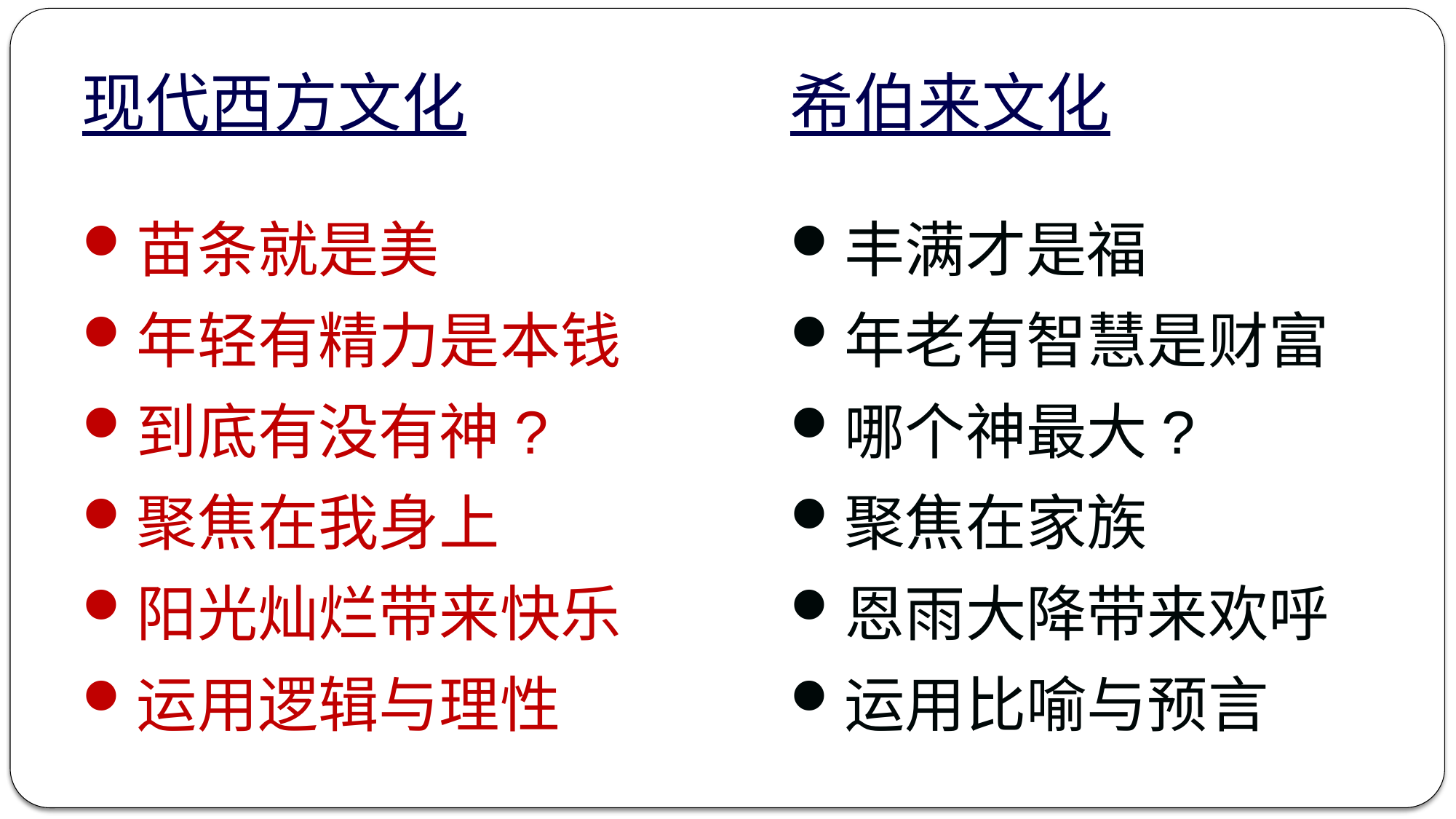

现代西方文化
希伯来文化
苗条就是美
年轻有精力是本钱
到底有没有神?
聚焦在我身上
阳光灿烂带来快乐
运用逻辑与理性
丰满才是福
年老有智慧是财富
哪个神最大?
聚焦在家族
恩雨大降带来欢呼
运用比喻与预言